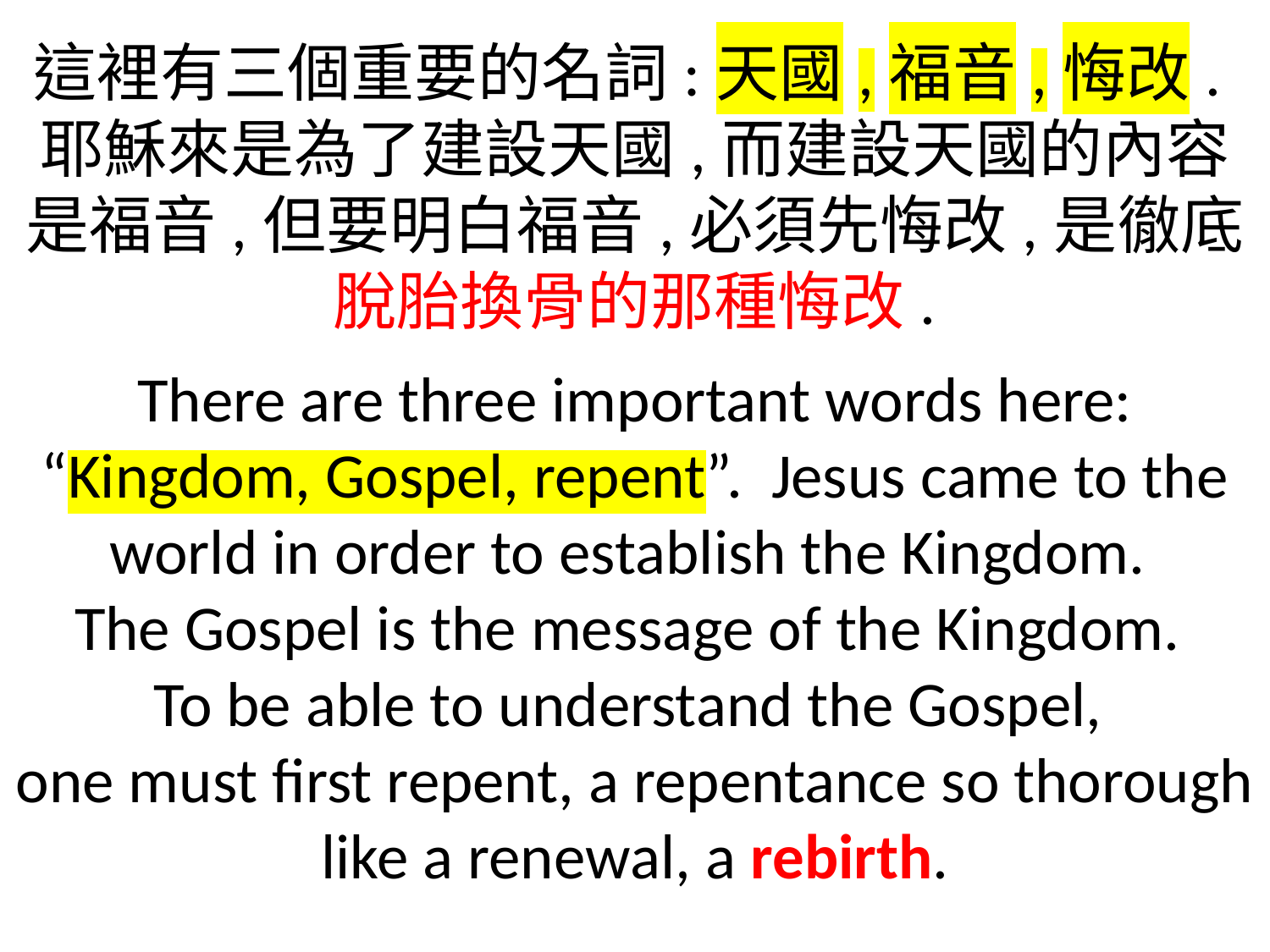

這裡有三個重要的名詞:天國,福音,悔改.耶穌來是為了建設天國,而建設天國的內容是福音,但要明白福音,必須先悔改,是徹底
脫胎換骨的那種悔改.
There are three important words here: “Kingdom, Gospel, repent”.  Jesus came to the world in order to establish the Kingdom.
The Gospel is the message of the Kingdom.
To be able to understand the Gospel,
one must first repent, a repentance so thorough like a renewal, a rebirth.